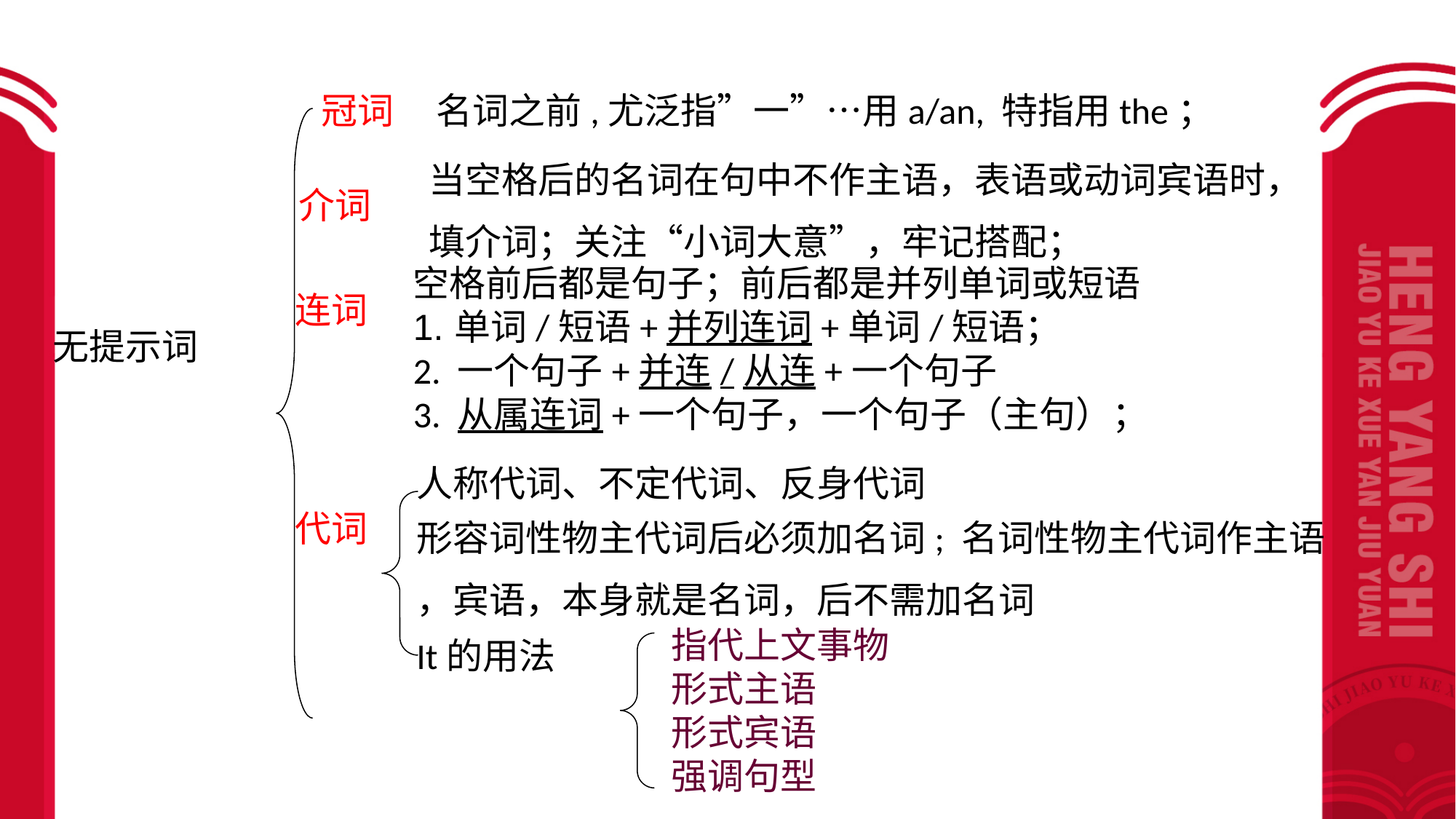

冠词
名词之前,尤泛指”一”…用a/an, 特指用the；

当空格后的名词在句中不作主语，表语或动词宾语时，
填介词；关注“小词大意”，牢记搭配；
介词
空格前后都是句子；前后都是并列单词或短语
单词/短语+并列连词+单词/短语；
2. 一个句子+并连/从连+一个句子
3. 从属连词+一个句子，一个句子（主句）；
连词
无提示词
人称代词、不定代词、反身代词

代词
形容词性物主代词后必须加名词; 名词性物主代词作主语
，宾语，本身就是名词，后不需加名词
指代上文事物
形式主语
形式宾语
强调句型
It的用法